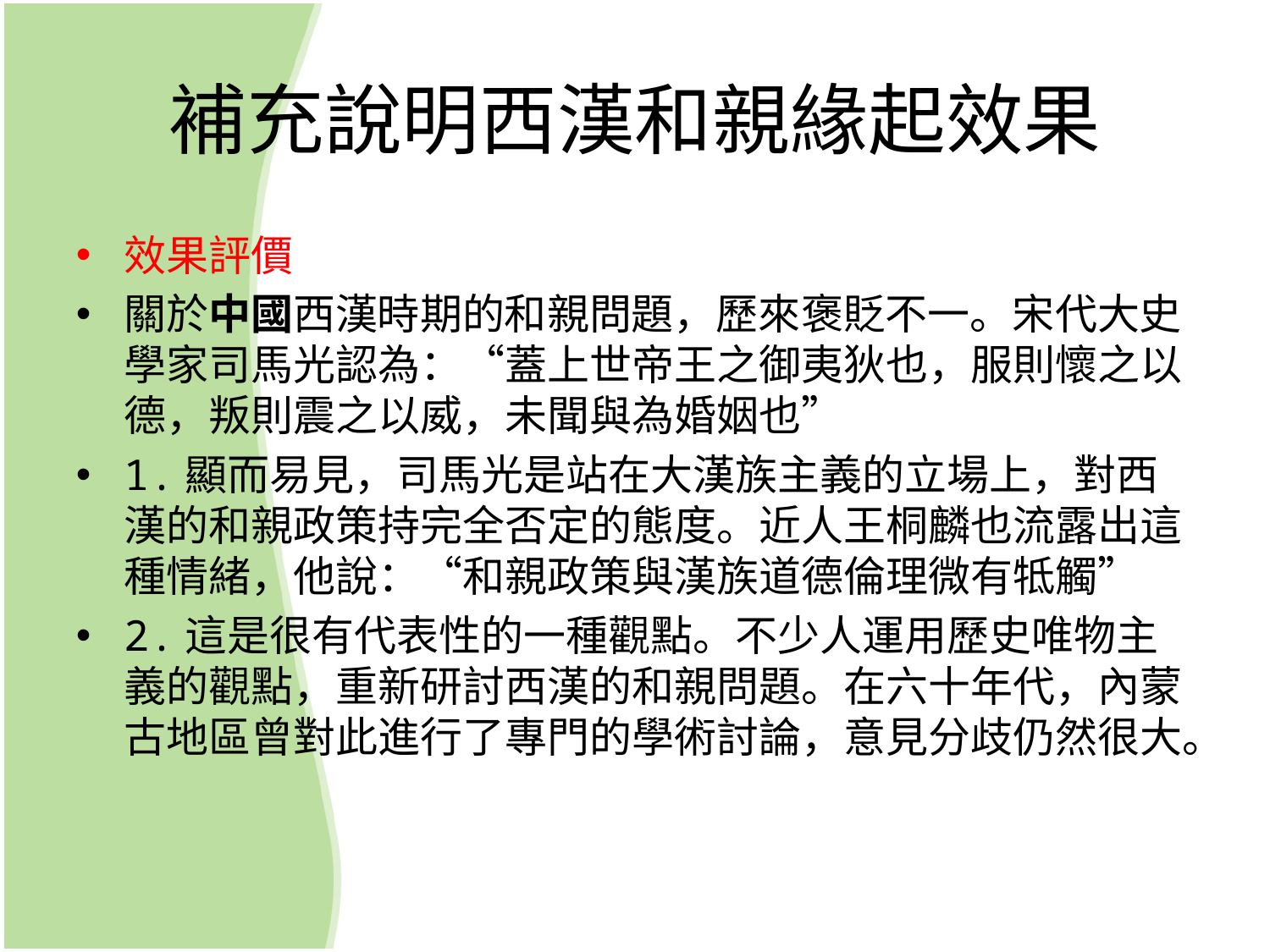

# 補充說明西漢和親緣起效果
效果評價
關於中國西漢時期的和親問題，歷來褒貶不一。宋代大史學家司馬光認為：“蓋上世帝王之御夷狄也，服則懷之以德，叛則震之以威，未聞與為婚姻也”
1.顯而易見，司馬光是站在大漢族主義的立場上，對西漢的和親政策持完全否定的態度。近人王桐麟也流露出這種情緒，他說：“和親政策與漢族道德倫理微有牴觸”
2.這是很有代表性的一種觀點。不少人運用歷史唯物主義的觀點，重新研討西漢的和親問題。在六十年代，內蒙古地區曾對此進行了專門的學術討論，意見分歧仍然很大。